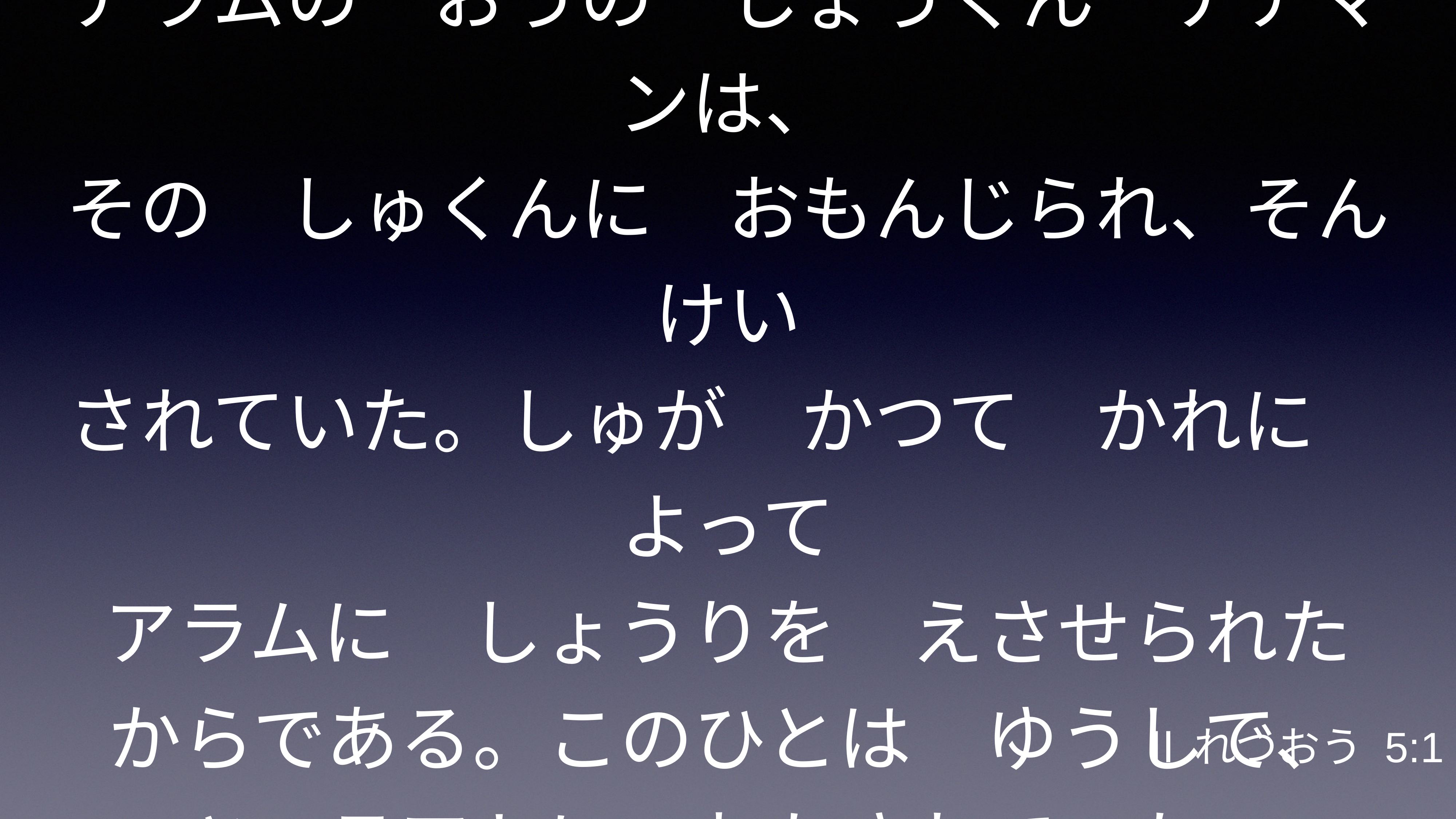

アラムの　おうの　しょうぐん　ナアマンは、
その　しゅくんに　おもんじられ、そんけい
されていた。しゅが　かつて　かれに　よって
アラムに　しょうりを　えさせられた
からである。このひとは　ゆうしで、
ツァラアトに　おかされていた。
Ⅱれつおう 5:1